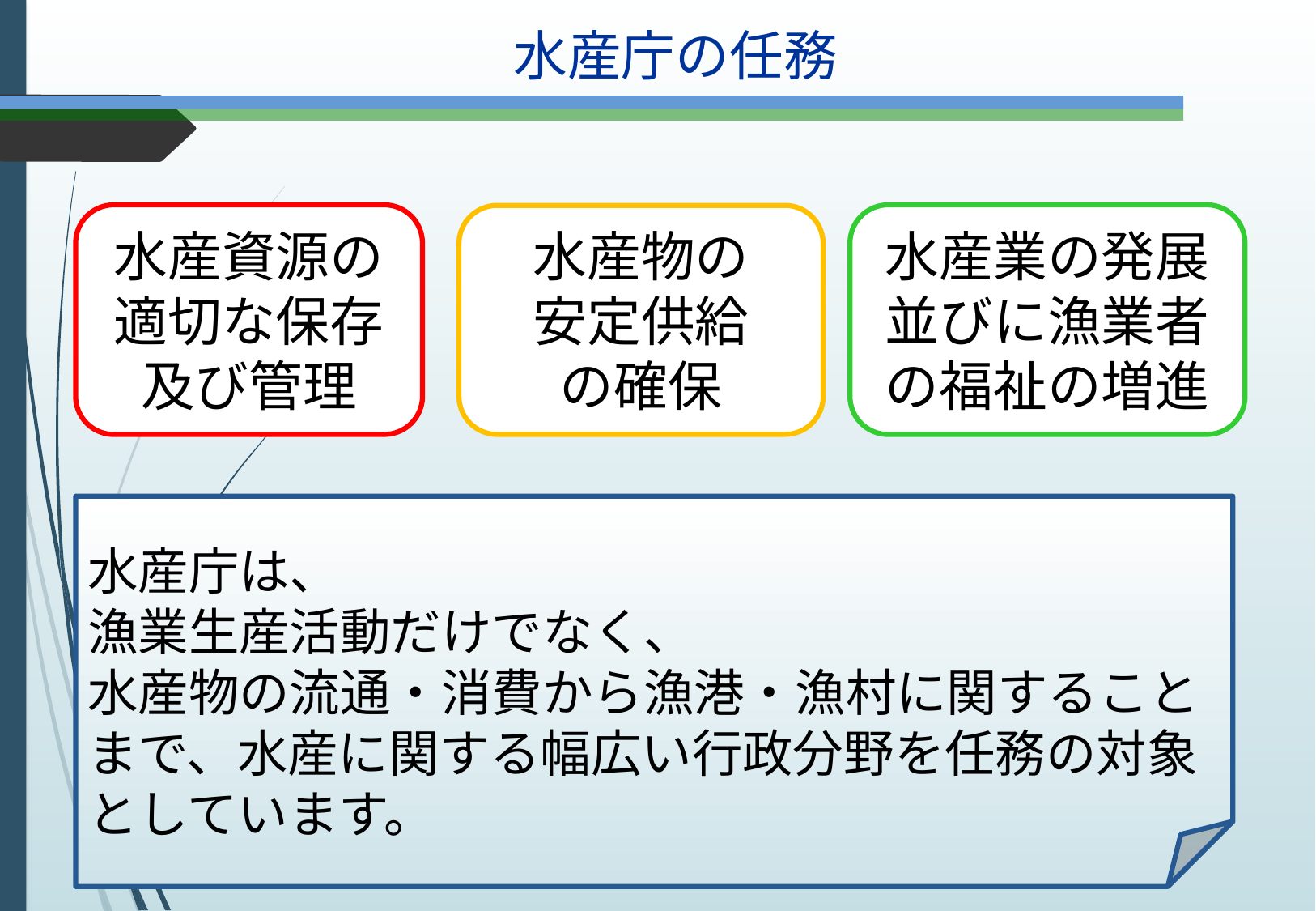

水産庁の任務

水産資源の適切な保存及び管理
水産業の発展並びに漁業者の福祉の増進
水産物の
安定供給
の確保

水産庁は、
漁業生産活動だけでなく、
水産物の流通・消費から漁港・漁村に関することまで、水産に関する幅広い行政分野を任務の対象
としています。